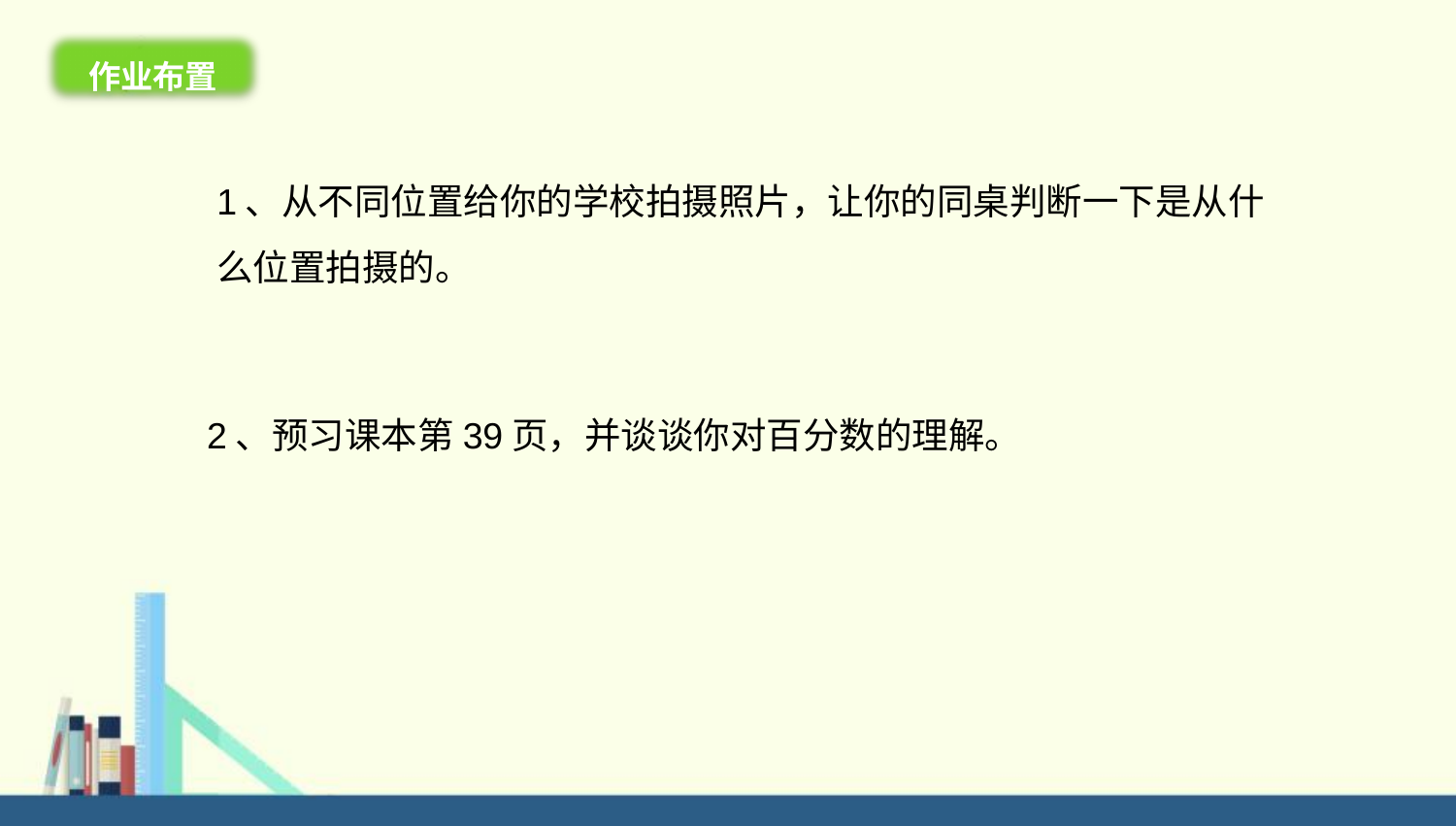

作业布置
1、从不同位置给你的学校拍摄照片，让你的同桌判断一下是从什么位置拍摄的。
2、预习课本第39页，并谈谈你对百分数的理解。